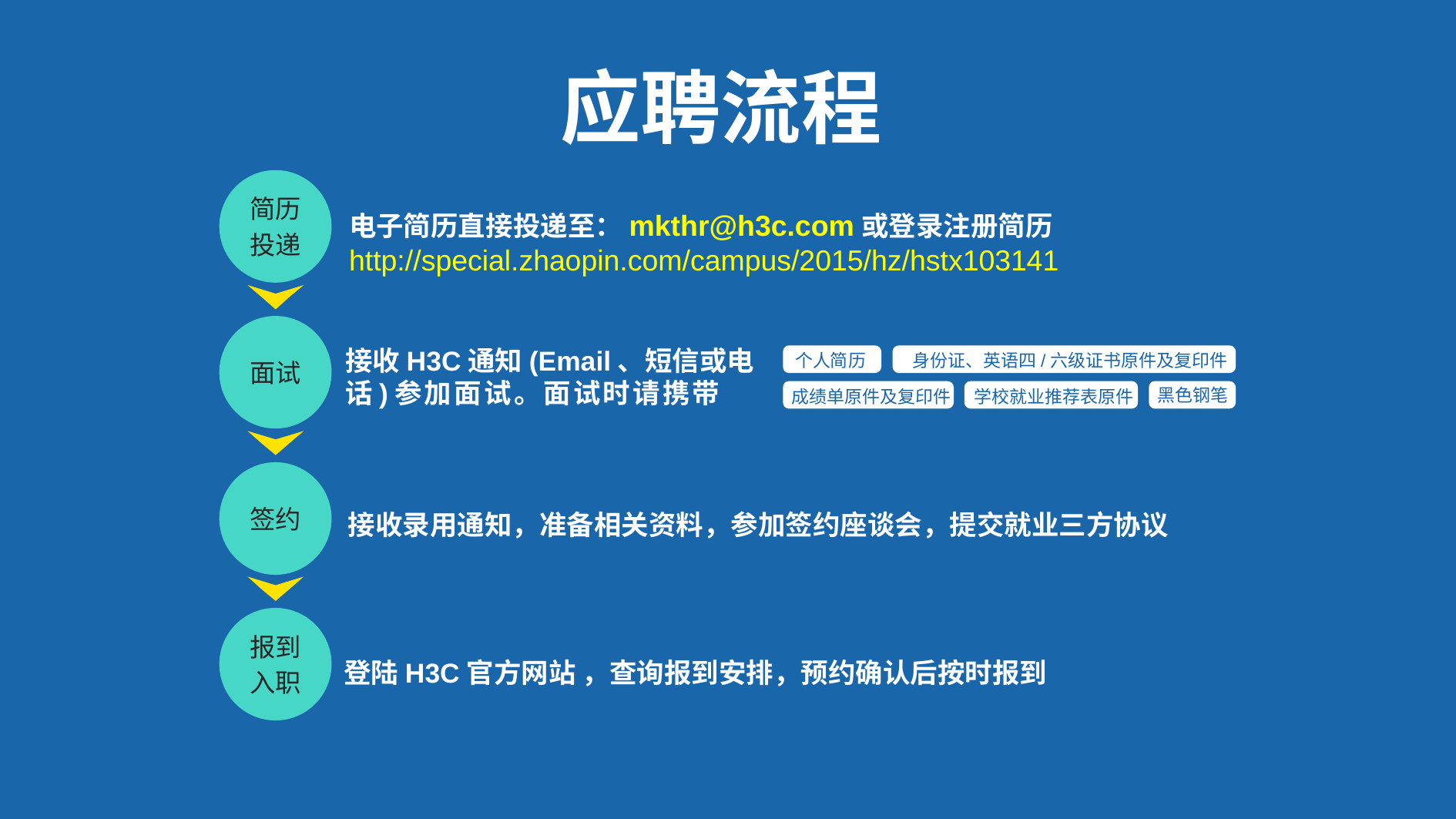

应聘流程
简历
投递
电子简历直接投递至：mkthr@h3c.com或登录注册简历
http://special.zhaopin.com/campus/2015/hz/hstx103141

面试
接收H3C通知(Email、短信或电话)参加面试。面试时请携带

个人简历
身份证、英语四/六级证书原件及复印件

黑色钢笔
成绩单原件及复印件
学校就业推荐表原件

签约
接收录用通知，准备相关资料，参加签约座谈会，提交就业三方协议

报到
入职
登陆H3C官方网站 ，查询报到安排，预约确认后按时报到